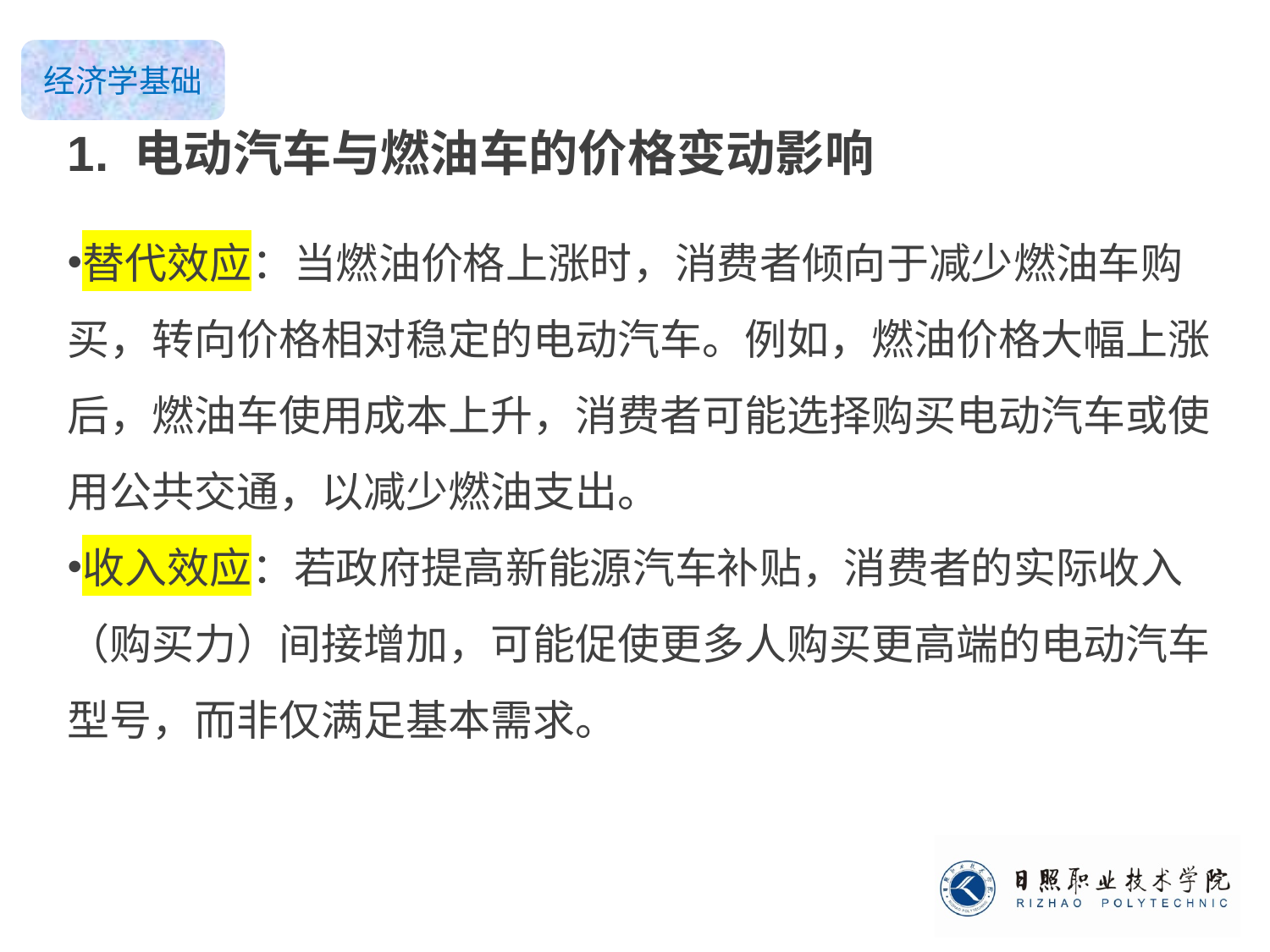

1. 电动汽车与燃油车的价格变动影响
替代效应：当燃油价格上涨时，消费者倾向于减少燃油车购买，转向价格相对稳定的电动汽车。例如，燃油价格大幅上涨后，燃油车使用成本上升，消费者可能选择购买电动汽车或使用公共交通，以减少燃油支出。
收入效应：若政府提高新能源汽车补贴，消费者的实际收入（购买力）间接增加，可能促使更多人购买更高端的电动汽车型号，而非仅满足基本需求。